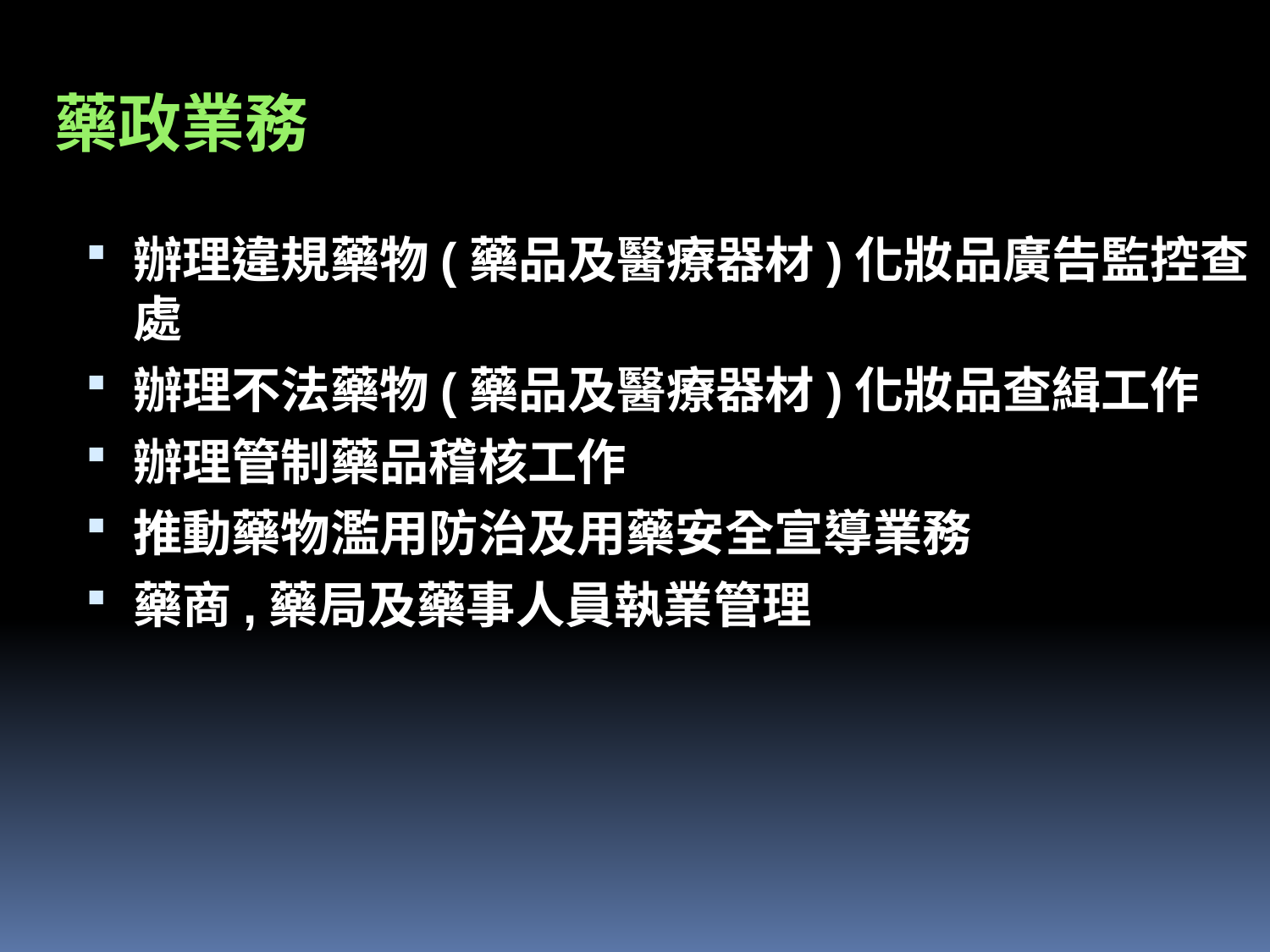

藥政業務
辦理違規藥物(藥品及醫療器材)化妝品廣告監控查處
辦理不法藥物(藥品及醫療器材)化妝品查緝工作
辦理管制藥品稽核工作
推動藥物濫用防治及用藥安全宣導業務
藥商,藥局及藥事人員執業管理